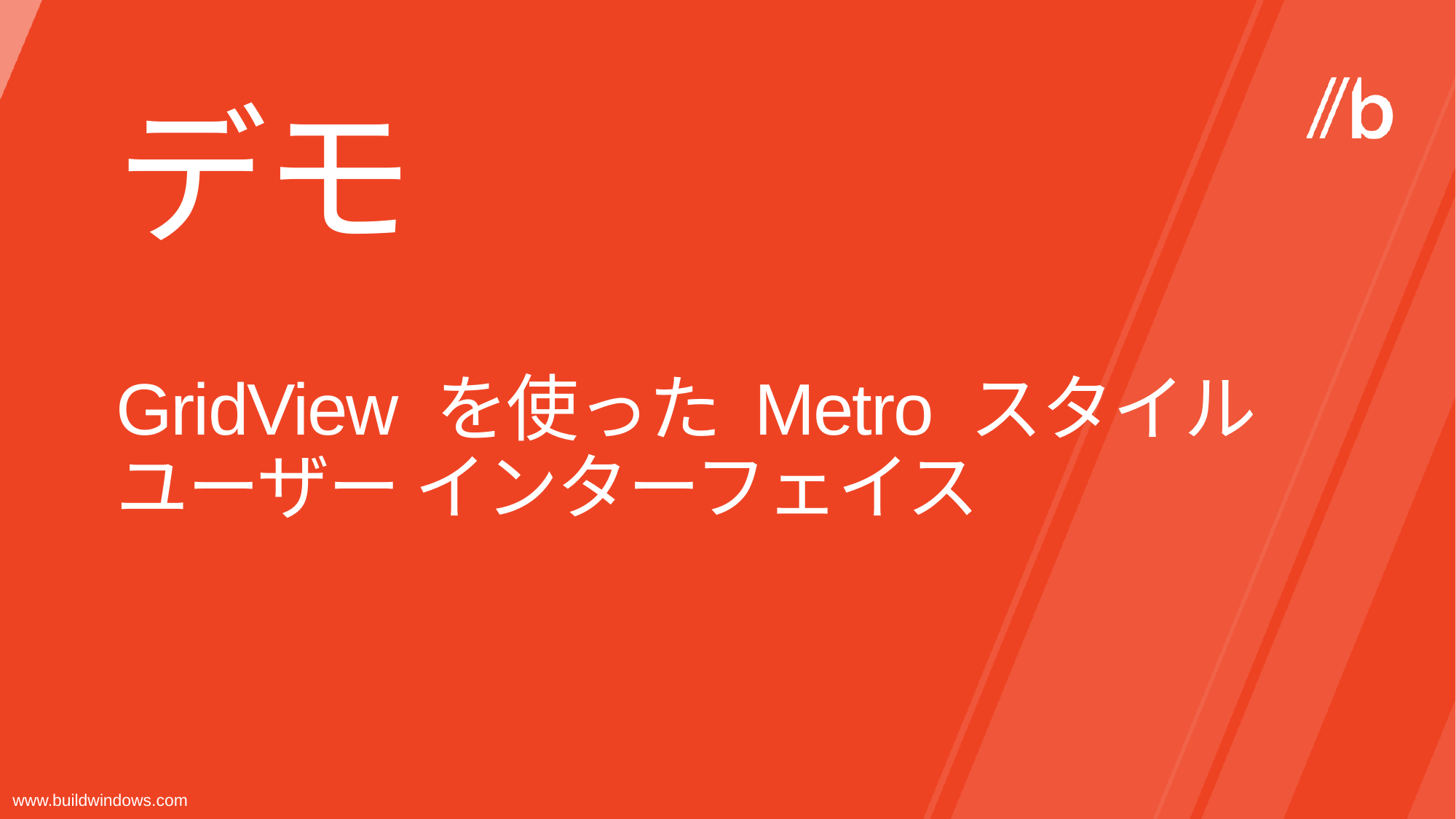

デモ
# GridView を使った Metro スタイル ユーザー インターフェイス